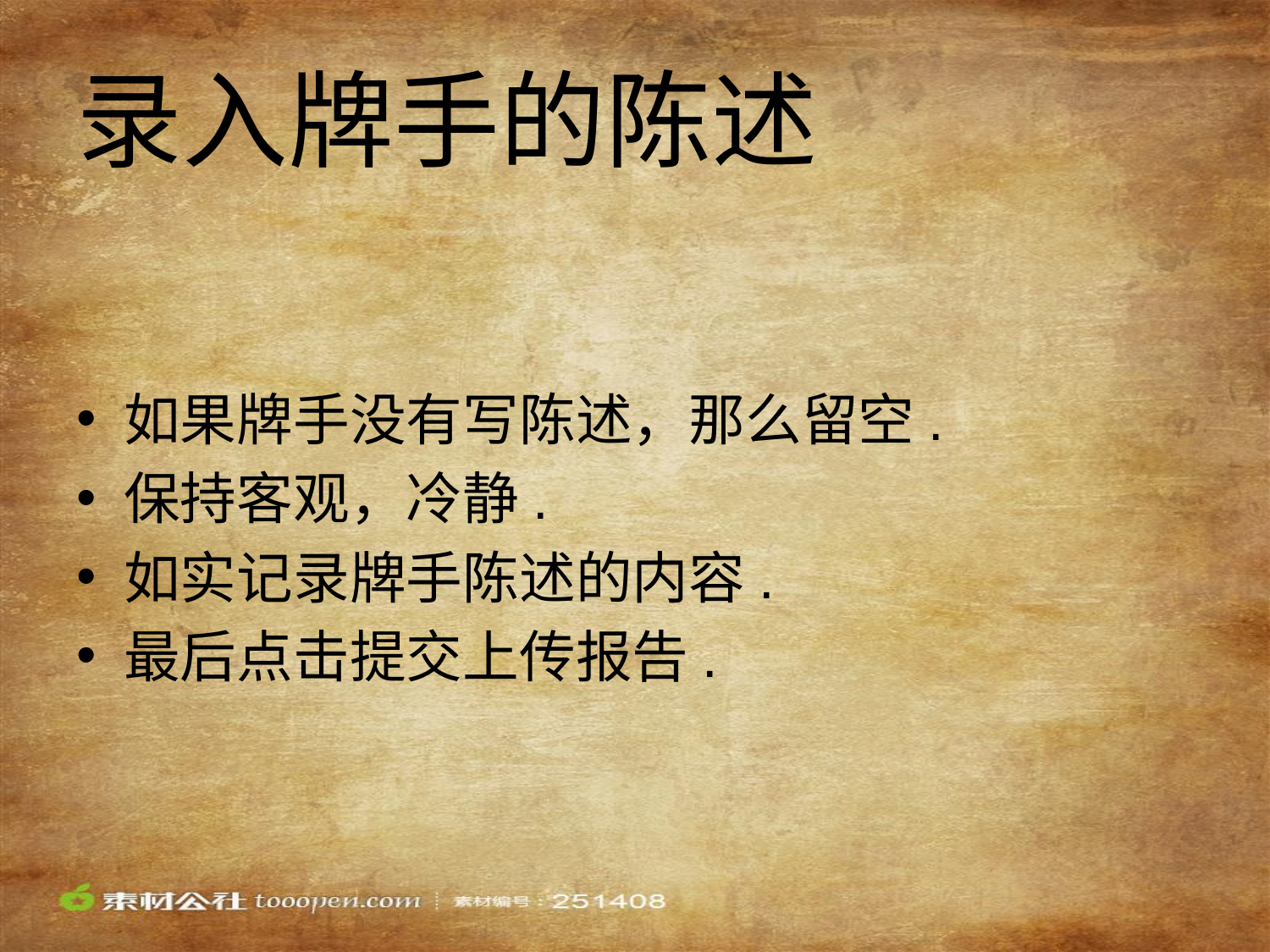

# 录入牌手的陈述
如果牌手没有写陈述，那么留空.
保持客观，冷静.
如实记录牌手陈述的内容.
最后点击提交上传报告.